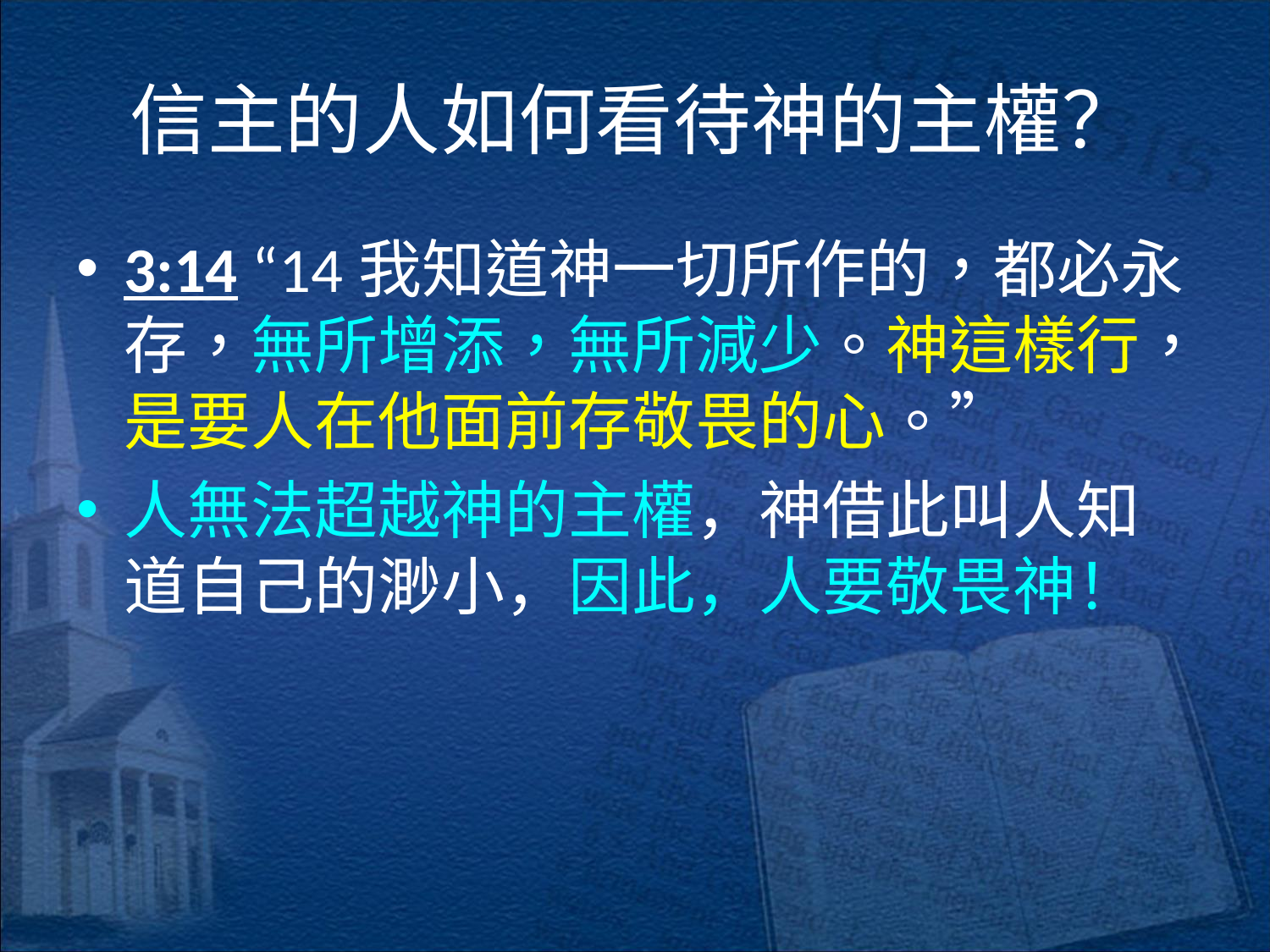

# 信主的人如何看待神的主權？
3:14 “14我知道神一切所作的，都必永存，無所增添，無所減少。神這樣行，是要人在他面前存敬畏的心。”
人無法超越神的主權，神借此叫人知道自己的渺小，因此，人要敬畏神！